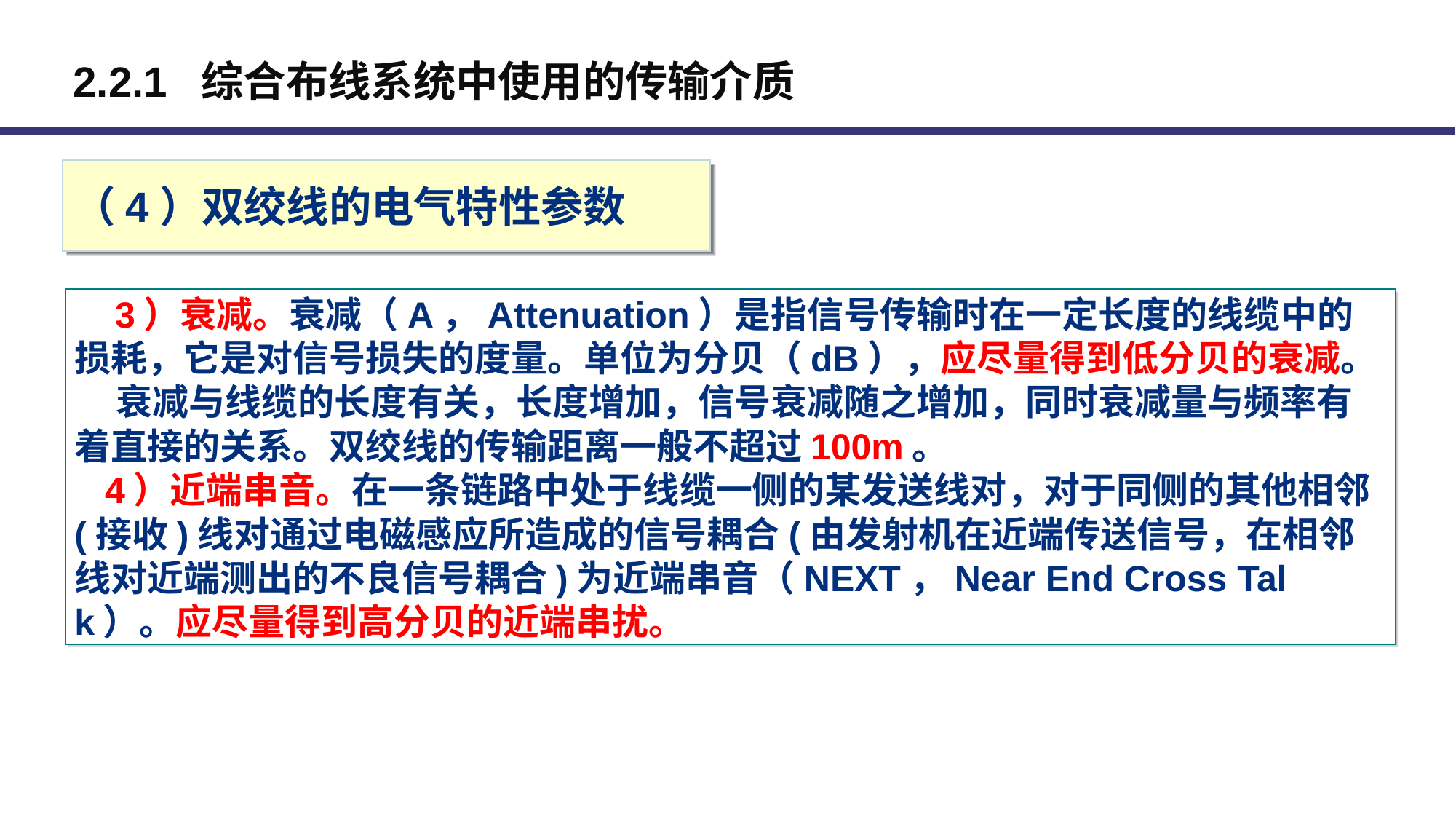

# 2.2.1  综合布线系统中使用的传输介质
（4）双绞线的电气特性参数
    3）衰减。衰减（A，Attenuation）是指信号传输时在一定长度的线缆中的损耗，它是对信号损失的度量。单位为分贝（dB），应尽量得到低分贝的衰减。
    衰减与线缆的长度有关，长度增加，信号衰减随之增加，同时衰减量与频率有着直接的关系。双绞线的传输距离一般不超过100m。
   4）近端串音。在一条链路中处于线缆一侧的某发送线对，对于同侧的其他相邻(接收)线对通过电磁感应所造成的信号耦合(由发射机在近端传送信号，在相邻线对近端测出的不良信号耦合)为近端串音（NEXT，Near End Cross Talk）。应尽量得到高分贝的近端串扰。